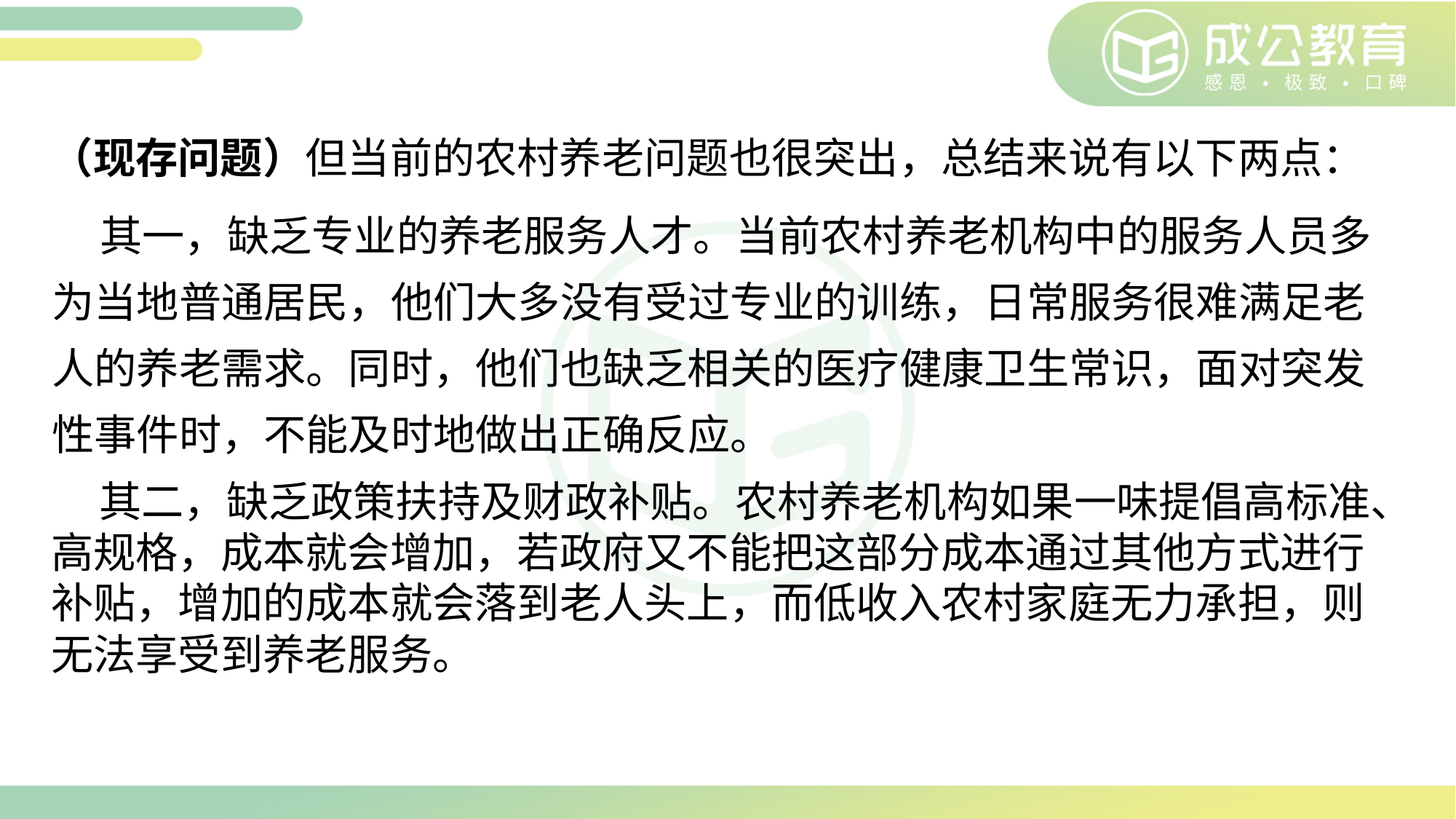

（现存问题）但当前的农村养老问题也很突出，总结来说有以下两点：
    其一，缺乏专业的养老服务人才。当前农村养老机构中的服务人员多为当地普通居民，他们大多没有受过专业的训练，日常服务很难满足老人的养老需求。同时，他们也缺乏相关的医疗健康卫生常识，面对突发性事件时，不能及时地做出正确反应。

    其二，缺乏政策扶持及财政补贴。农村养老机构如果一味提倡高标准、高规格，成本就会增加，若政府又不能把这部分成本通过其他方式进行补贴，增加的成本就会落到老人头上，而低收入农村家庭无力承担，则无法享受到养老服务。